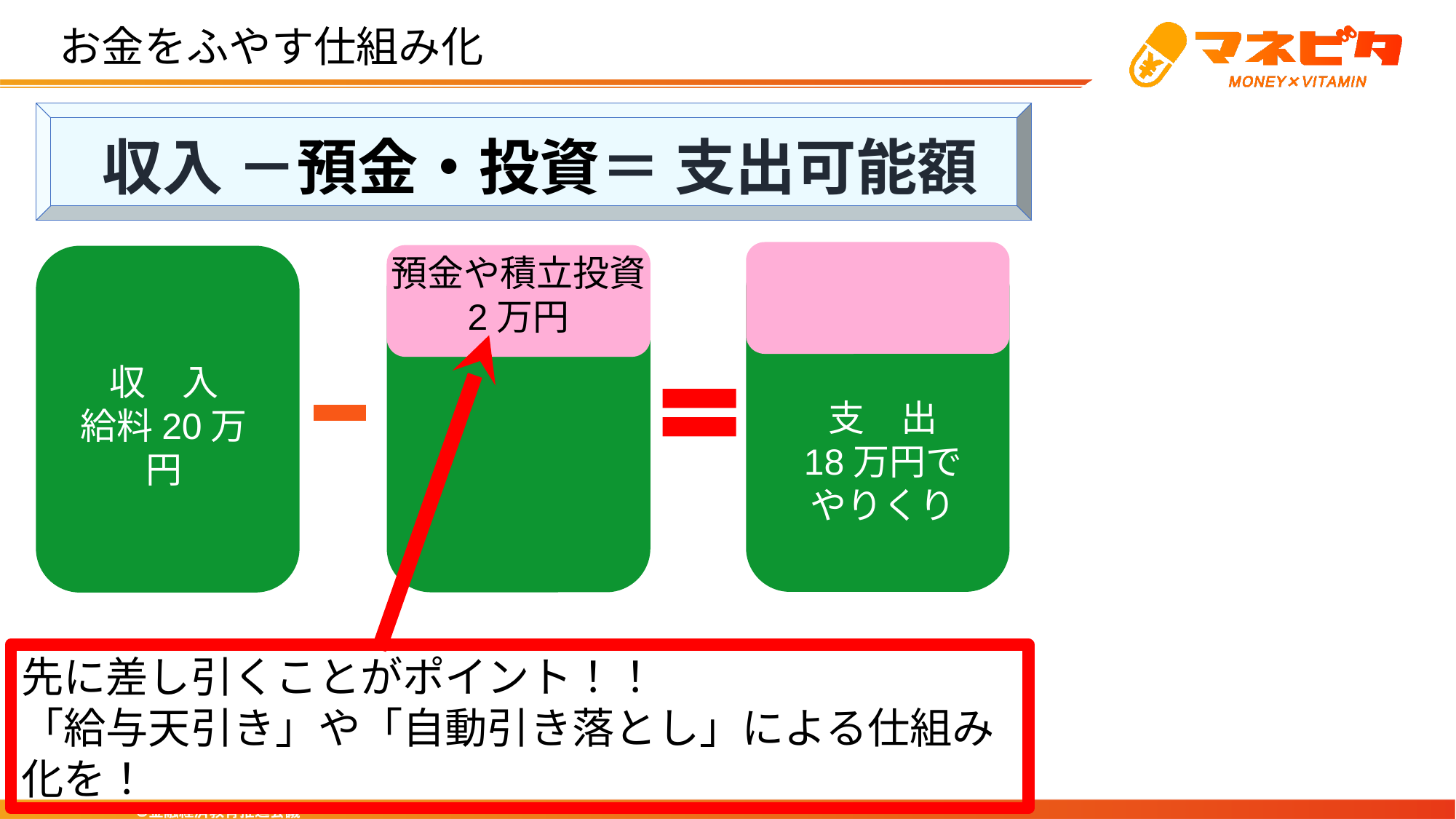

# お金をふやす仕組み化
収入 －預金・投資＝ 支出可能額

預金や積立投資
2万円

収　入
給料20万円

支　出
18万円で
やりくり
先に差し引くことがポイント！！
「給与天引き」や「自動引き落とし」による仕組み化を！